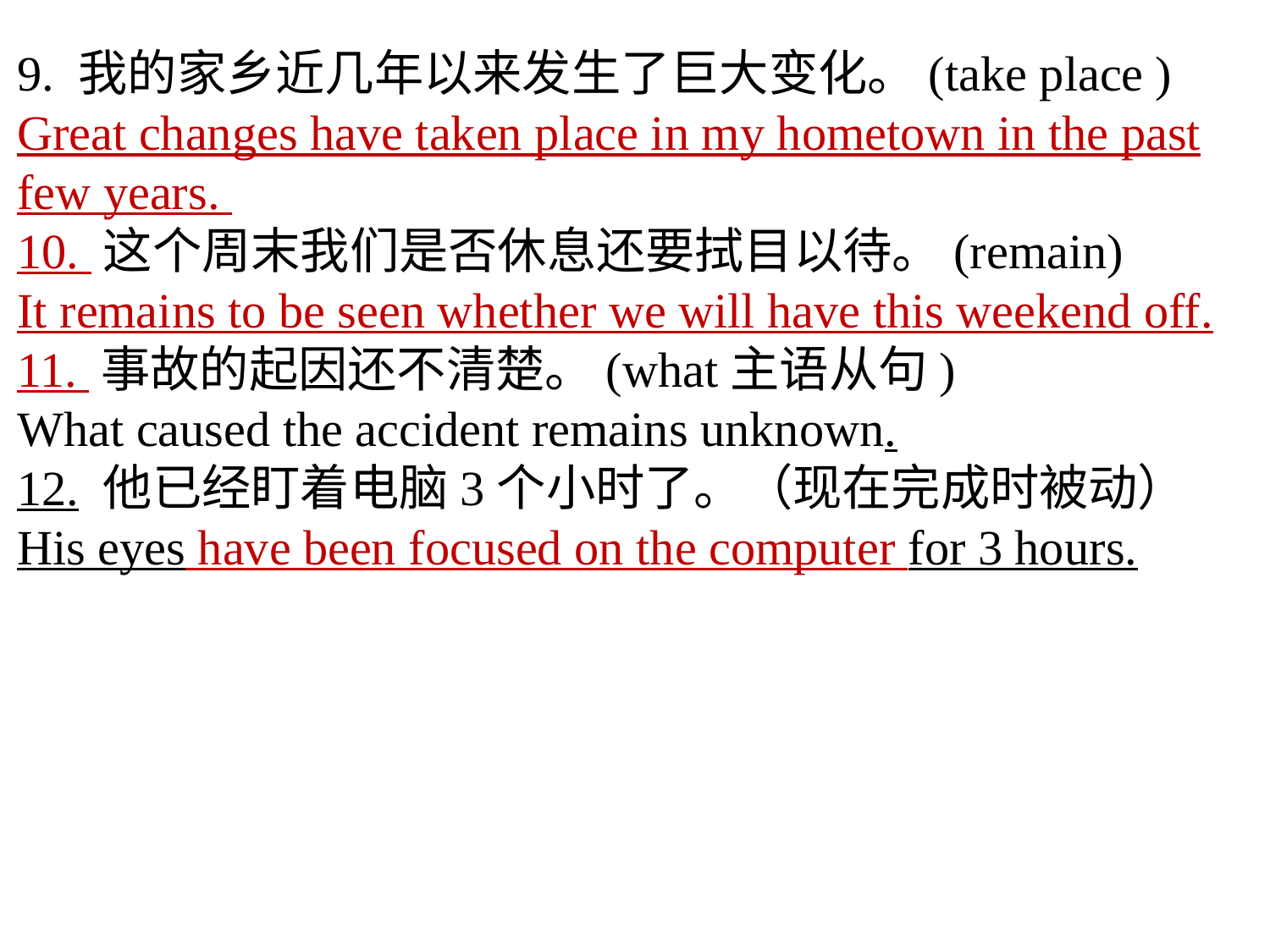

9. 我的家乡近几年以来发生了巨大变化。(take place )Great changes have taken place in my hometown in the past few years. 10. 这个周末我们是否休息还要拭目以待。(remain)It remains to be seen whether we will have this weekend off.11. 事故的起因还不清楚。(what主语从句)What caused the accident remains unknown.12. 他已经盯着电脑3个小时了。（现在完成时被动）His eyes have been focused on the computer for 3 hours.